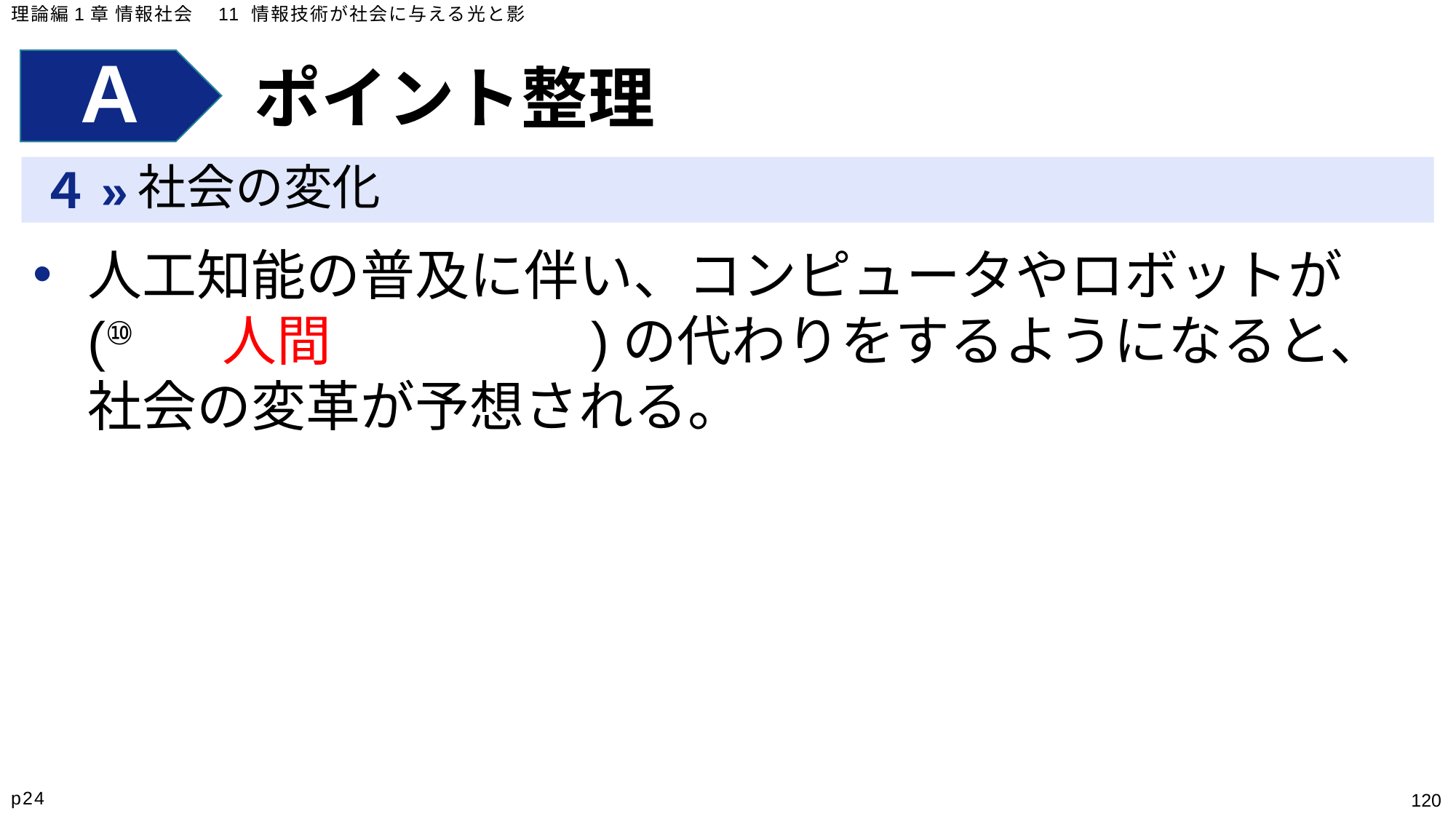

理論編1章 情報社会　11 情報技術が社会に与える光と影
ポイント整理
社会の変化
人工知能の普及に伴い、コンピュータやロボットが(⑩　　　　　　　　)の代わりをするようになると、社会の変革が予想される。
人間
p24
120